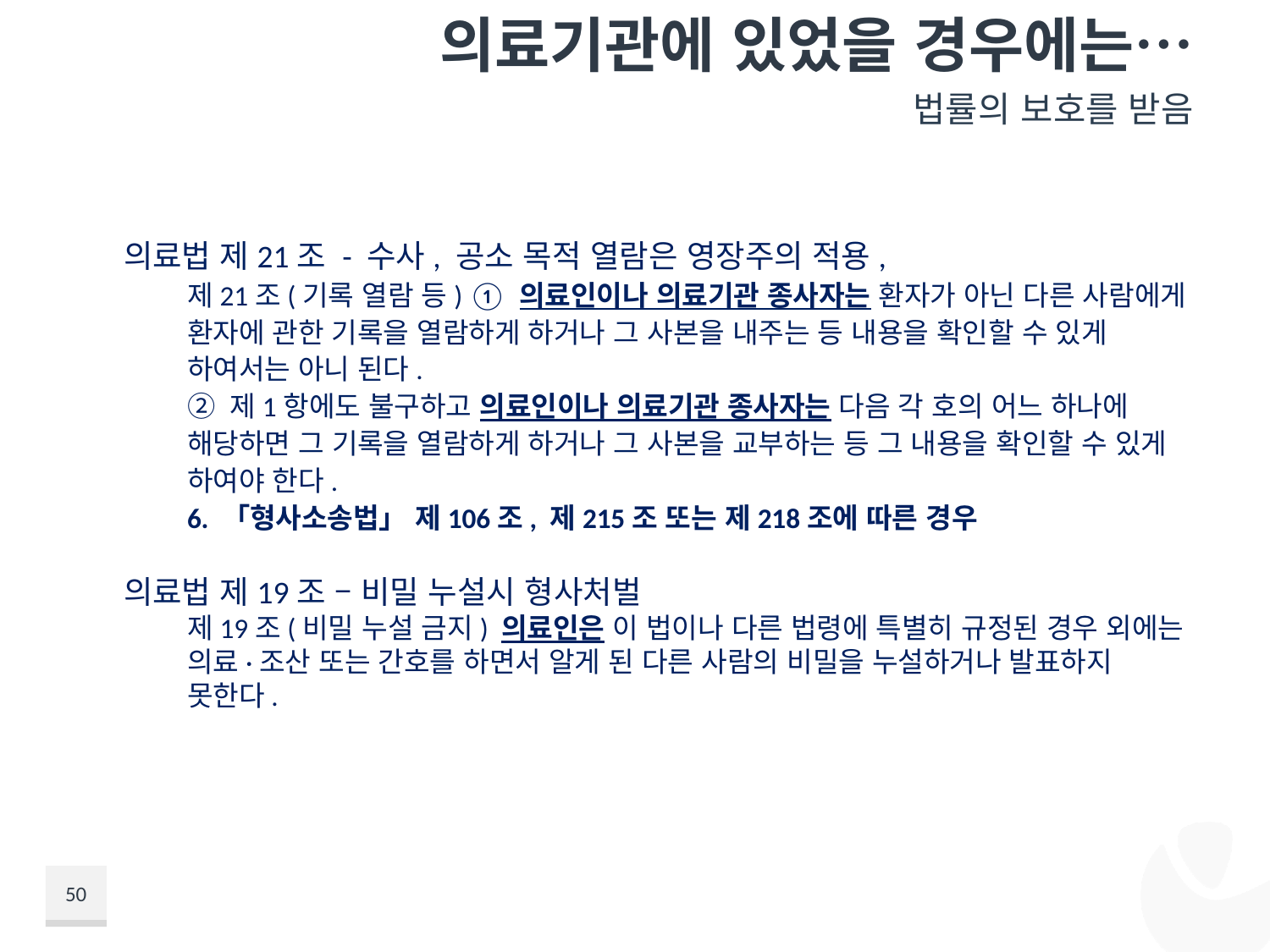

# 의료기관에 있었을 경우에는…
법률의 보호를 받음
의료법 제21조 - 수사, 공소 목적 열람은 영장주의 적용,
제21조(기록 열람 등) ① 의료인이나 의료기관 종사자는 환자가 아닌 다른 사람에게 환자에 관한 기록을 열람하게 하거나 그 사본을 내주는 등 내용을 확인할 수 있게 하여서는 아니 된다.
② 제1항에도 불구하고 의료인이나 의료기관 종사자는 다음 각 호의 어느 하나에 해당하면 그 기록을 열람하게 하거나 그 사본을 교부하는 등 그 내용을 확인할 수 있게 하여야 한다.
6. 「형사소송법」 제106조, 제215조 또는 제218조에 따른 경우

의료법 제19조 – 비밀 누설시 형사처벌
제19조(비밀 누설 금지) 의료인은 이 법이나 다른 법령에 특별히 규정된 경우 외에는 의료·조산 또는 간호를 하면서 알게 된 다른 사람의 비밀을 누설하거나 발표하지 못한다.
50